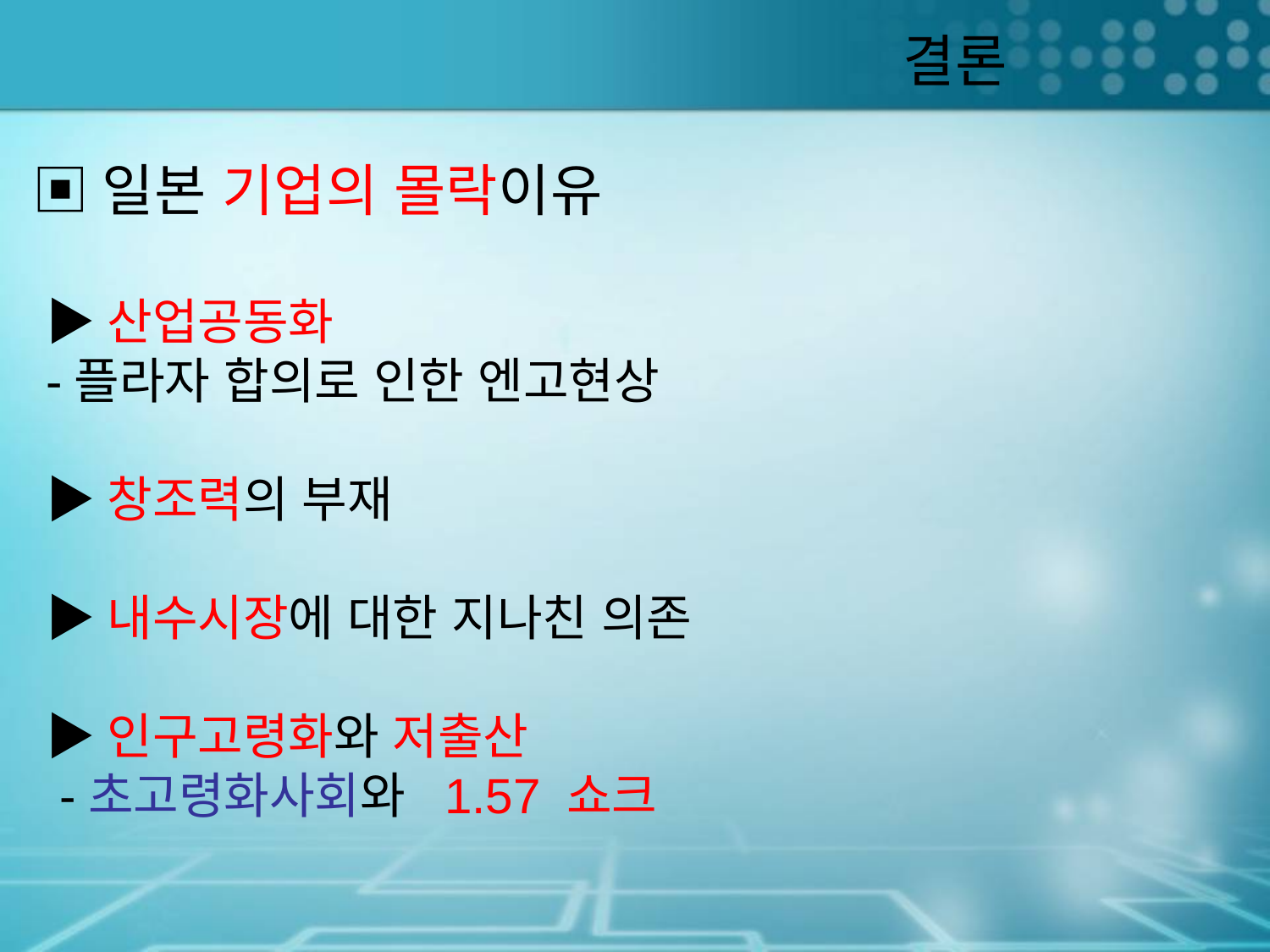

# 결론
▣일본 기업의 몰락이유

 ▶산업공동화
 -플라자 합의로 인한 엔고현상

 ▶창조력의 부재

 ▶내수시장에 대한 지나친 의존

 ▶인구고령화와 저출산
  -초고령화사회와  1.57 쇼크